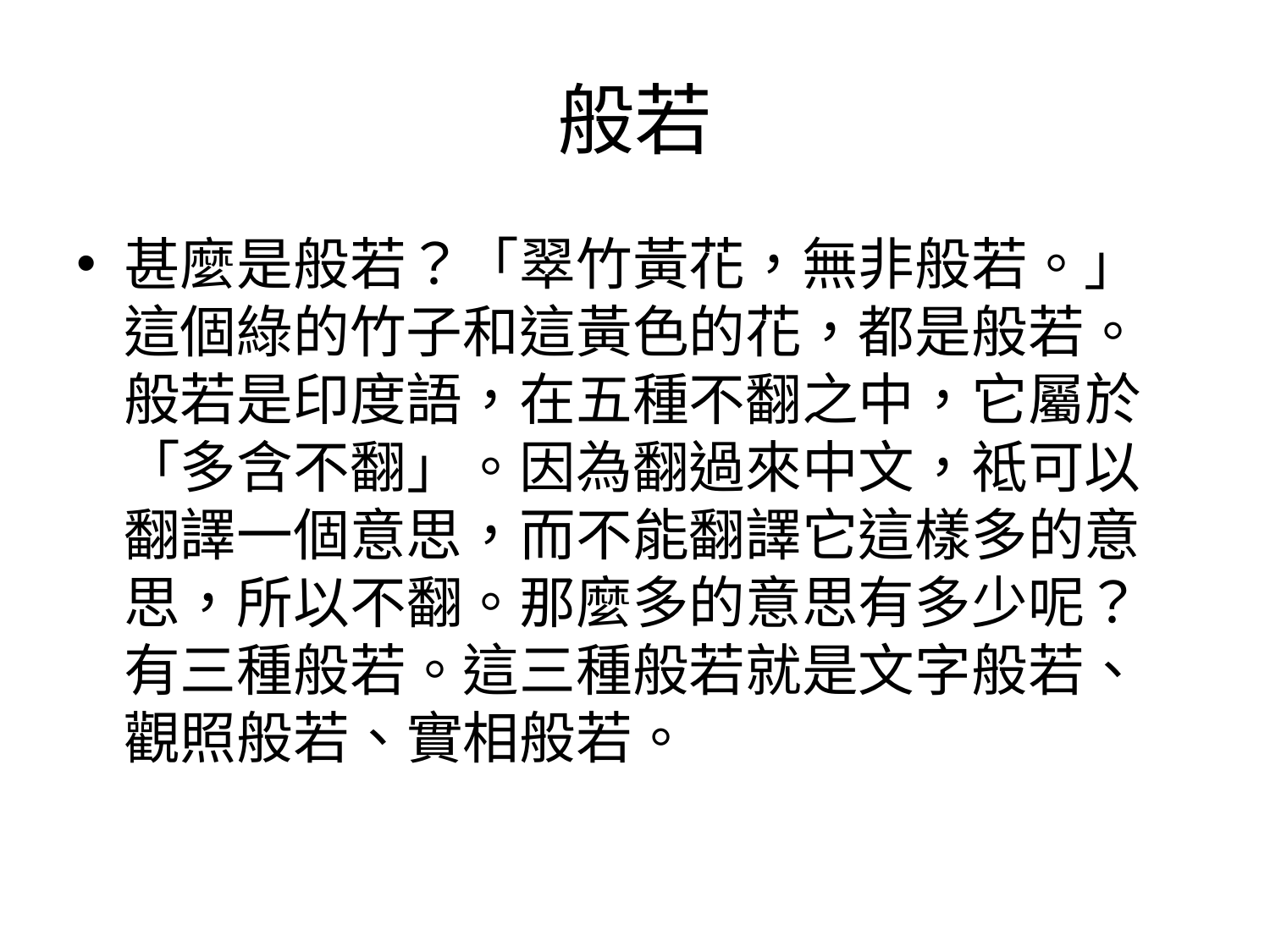

# 般若
甚麼是般若？「翠竹黃花，無非般若。」這個綠的竹子和這黃色的花，都是般若。般若是印度語，在五種不翻之中，它屬於「多含不翻」。因為翻過來中文，祗可以翻譯一個意思，而不能翻譯它這樣多的意思，所以不翻。那麼多的意思有多少呢？有三種般若。這三種般若就是文字般若、觀照般若、實相般若。